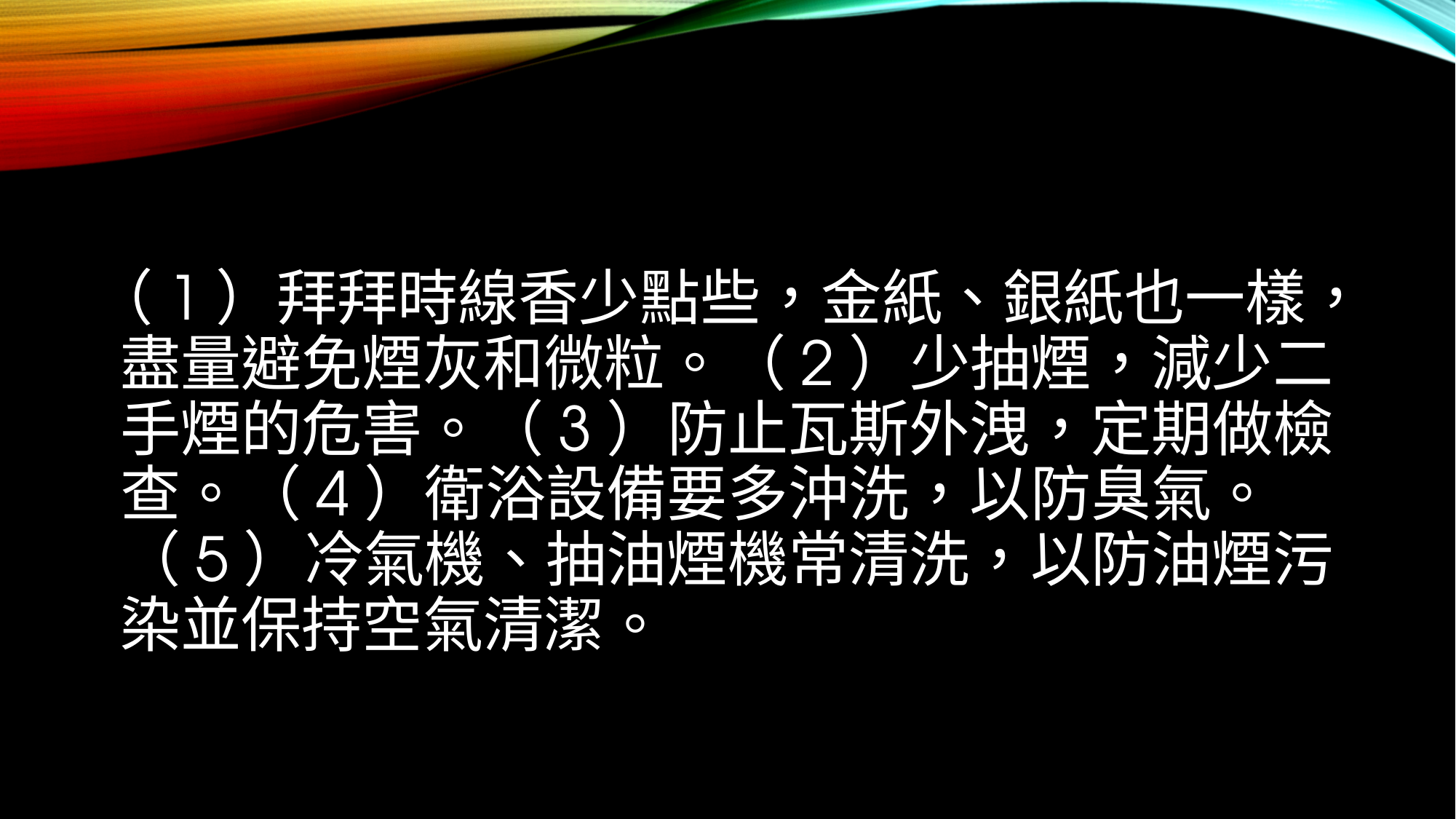

#
（1）拜拜時線香少點些，金紙、銀紙也一樣，盡量避免煙灰和微粒。（2）少抽煙，減少二手煙的危害。（3）防止瓦斯外洩，定期做檢查。（4）衛浴設備要多沖洗，以防臭氣。（5）冷氣機、抽油煙機常清洗，以防油煙污染並保持空氣清潔。